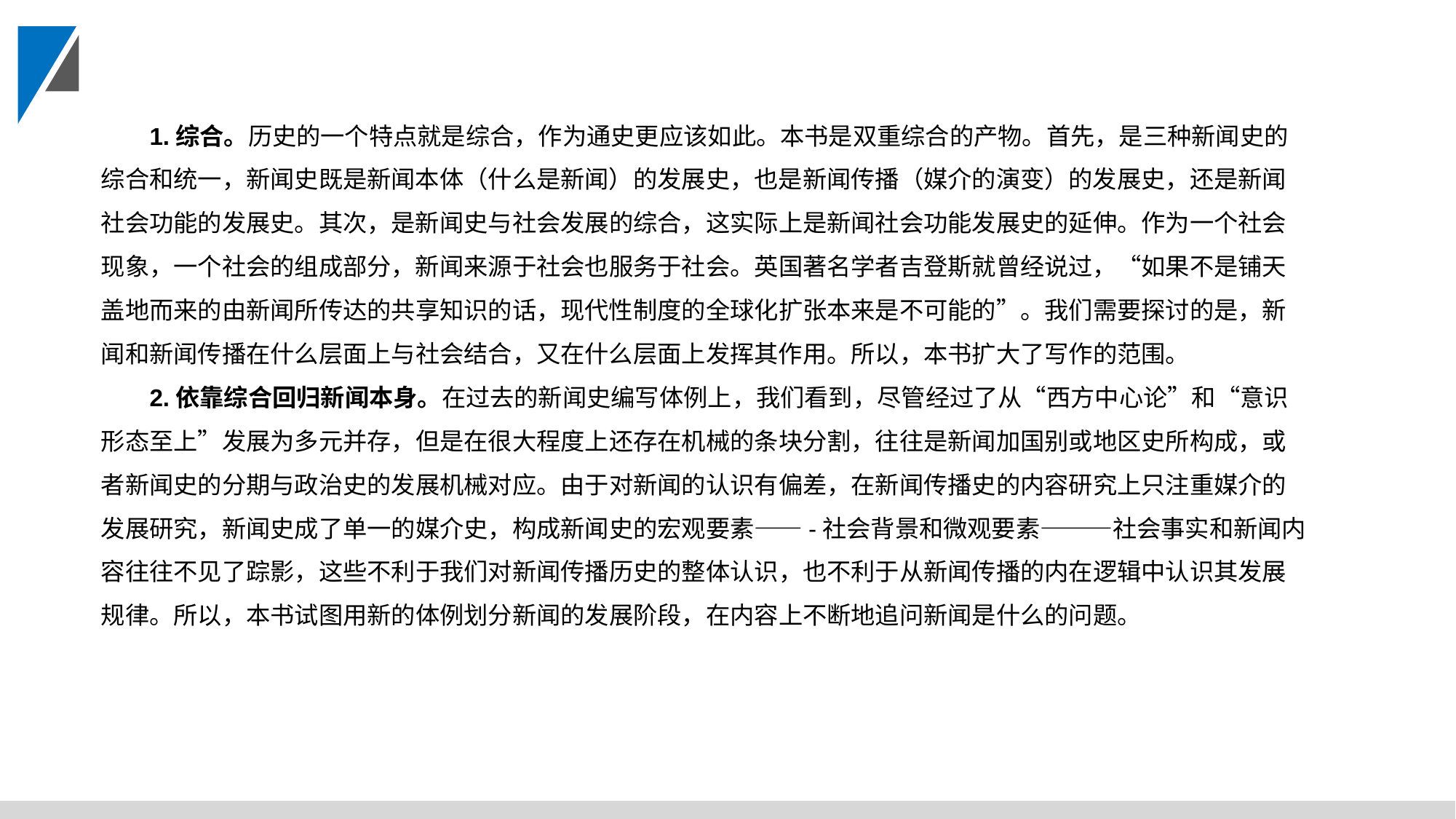

1.综合。历史的一个特点就是综合，作为通史更应该如此。本书是双重综合的产物。首先，是三种新闻史的综合和统一，新闻史既是新闻本体（什么是新闻）的发展史，也是新闻传播（媒介的演变）的发展史，还是新闻社会功能的发展史。其次，是新闻史与社会发展的综合，这实际上是新闻社会功能发展史的延伸。作为一个社会现象，一个社会的组成部分，新闻来源于社会也服务于社会。英国著名学者吉登斯就曾经说过，“如果不是铺天盖地而来的由新闻所传达的共享知识的话，现代性制度的全球化扩张本来是不可能的”。我们需要探讨的是，新闻和新闻传播在什么层面上与社会结合，又在什么层面上发挥其作用。所以，本书扩大了写作的范围。
2.依靠综合回归新闻本身。在过去的新闻史编写体例上，我们看到，尽管经过了从“西方中心论”和“意识形态至上”发展为多元并存，但是在很大程度上还存在机械的条块分割，往往是新闻加国别或地区史所构成，或者新闻史的分期与政治史的发展机械对应。由于对新闻的认识有偏差，在新闻传播史的内容研究上只注重媒介的发展研究，新闻史成了单一的媒介史，构成新闻史的宏观要素——-社会背景和微观要素———社会事实和新闻内容往往不见了踪影，这些不利于我们对新闻传播历史的整体认识，也不利于从新闻传播的内在逻辑中认识其发展规律。所以，本书试图用新的体例划分新闻的发展阶段，在内容上不断地追问新闻是什么的问题。